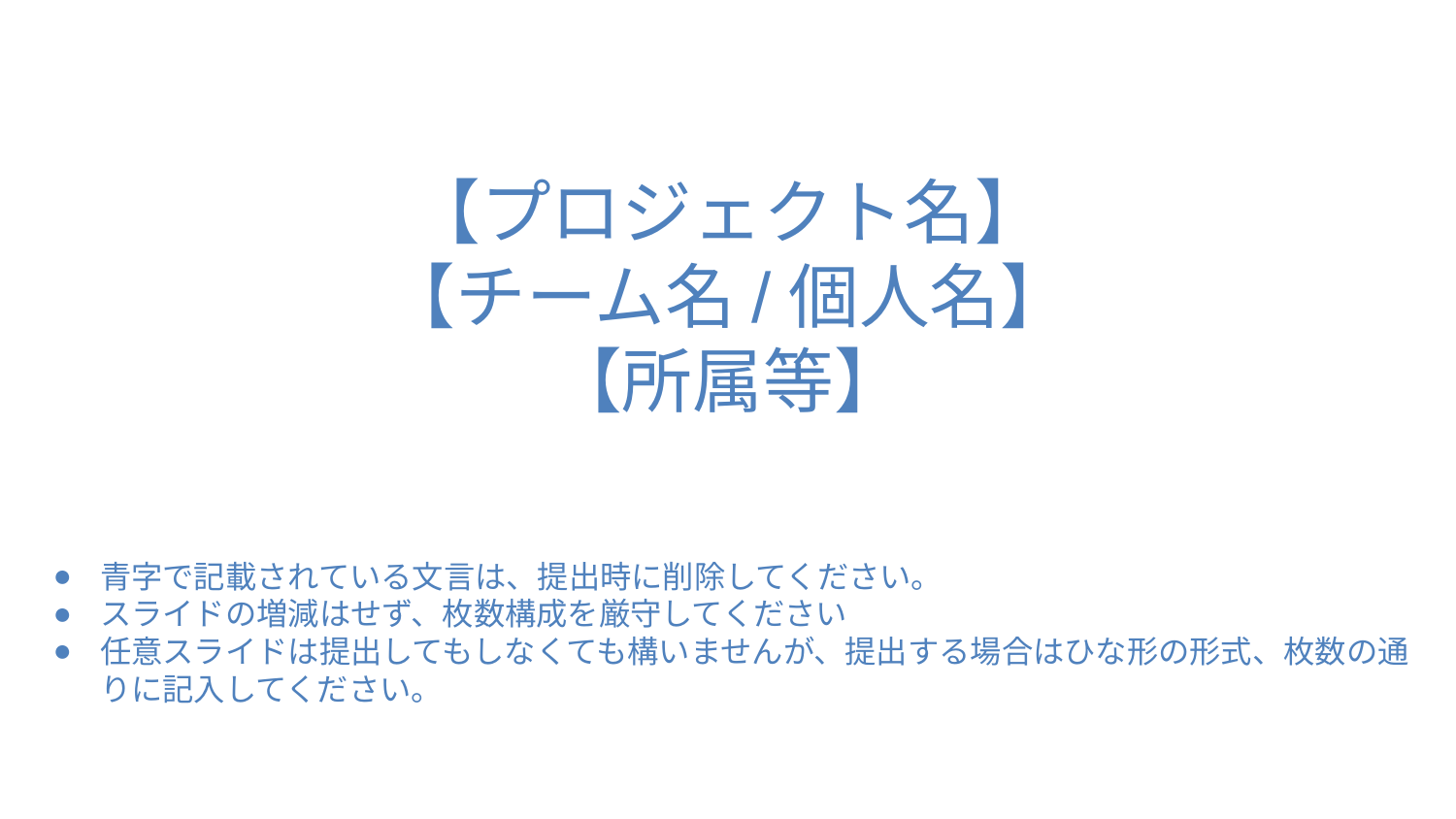

# 【プロジェクト名】 【チーム名/個人名】
【所属等】
青字で記載されている文言は、提出時に削除してください。
スライドの増減はせず、枚数構成を厳守してください
任意スライドは提出してもしなくても構いませんが、提出する場合はひな形の形式、枚数の通りに記入してください。